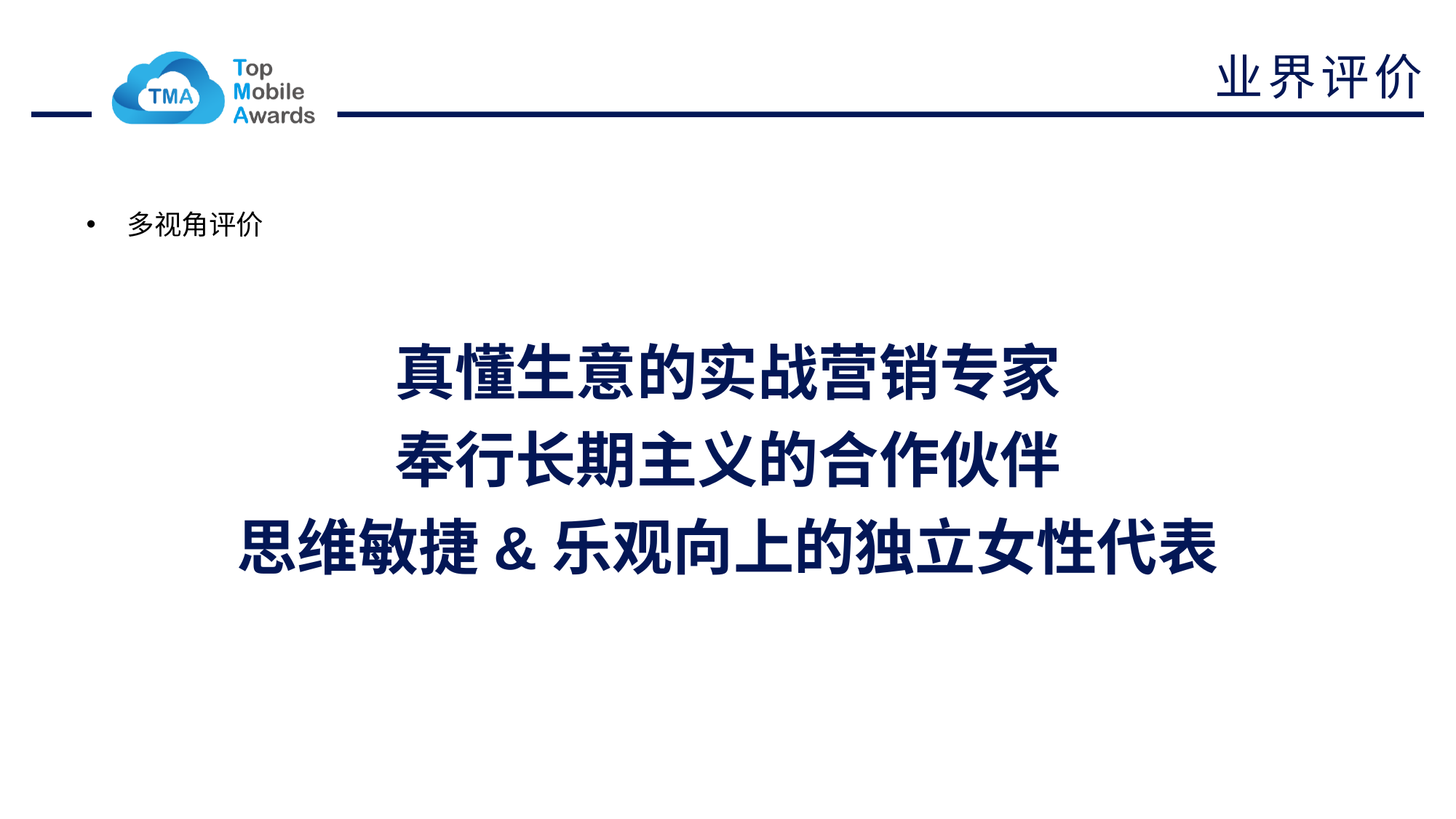

多视角评价
真懂生意的实战营销专家
奉行长期主义的合作伙伴
思维敏捷&乐观向上的独立女性代表